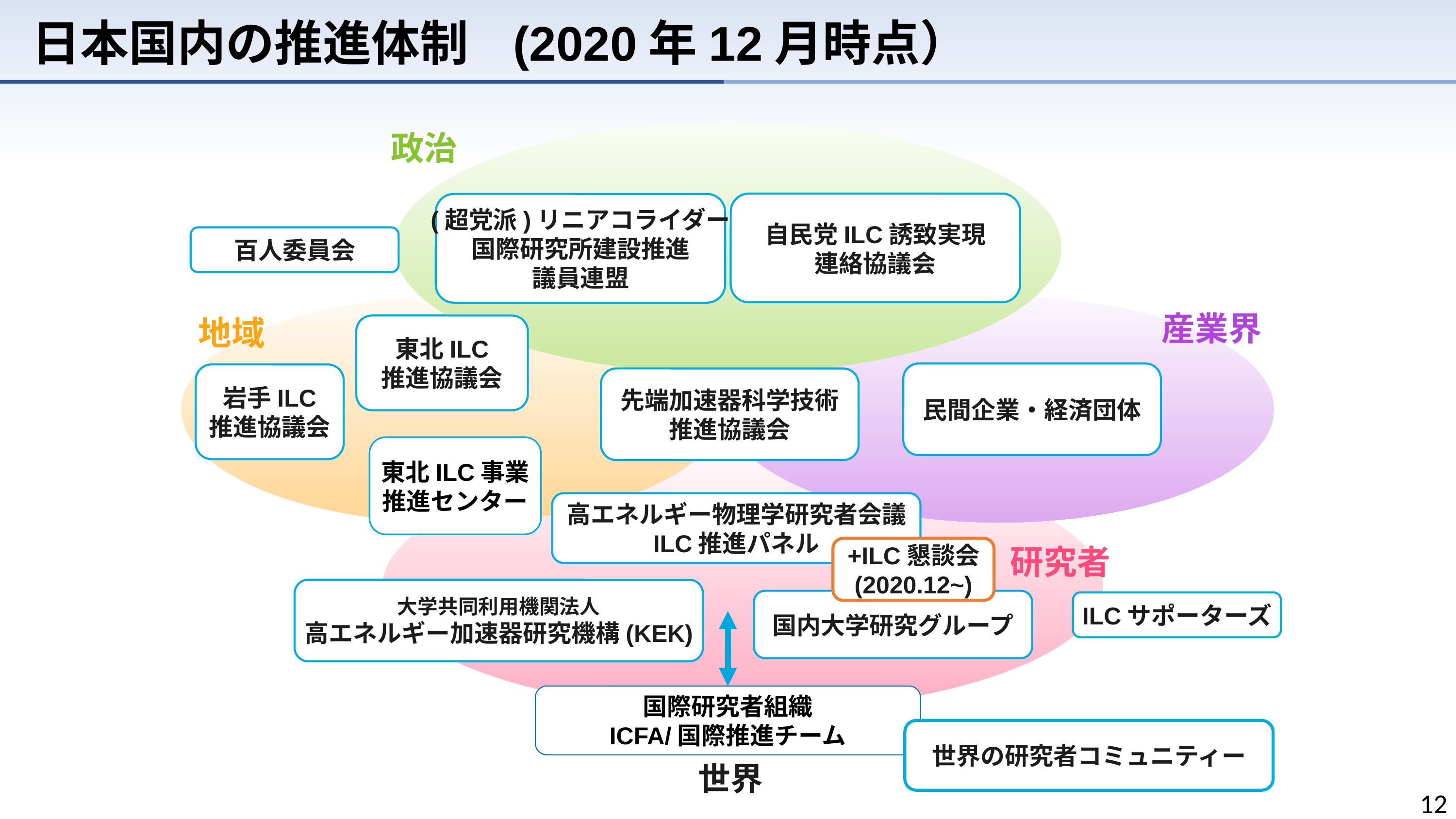

12
# 日本国内の推進体制   (2020年12月時点）

政治
自民党ILC誘致実現
連絡協議会
(超党派)リニアコライダー
国際研究所建設推進
議員連盟
百人委員会

産業界
地域
東北ILC
推進協議会
民間企業・経済団体
岩手ILC
推進協議会
先端加速器科学技術
推進協議会
東北ILC事業推進センター

高エネルギー物理学研究者会議
ILC推進パネル
研究者
+ILC懇談会
(2020.12~)
大学共同利用機関法人
高エネルギー加速器研究機構(KEK)
国内大学研究グループ
ILCサポーターズ
国際研究者組織
ICFA/国際推進チーム
世界の研究者コミュニティー
世界